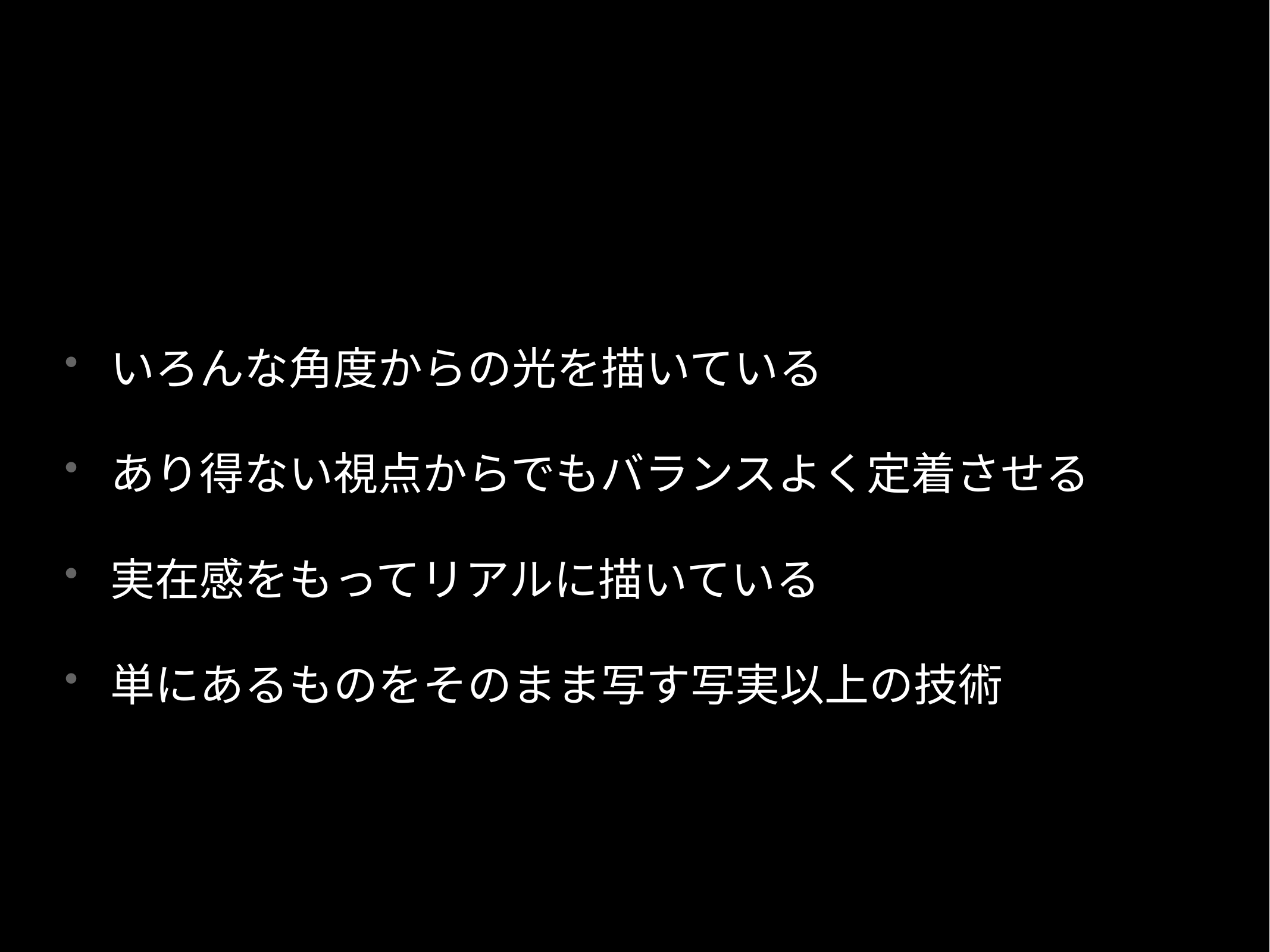

# 実物以上の存在感と構築力で魅せる
いろんな角度からの光を描いている
あり得ない視点からでもバランスよく定着させる
実在感をもってリアルに描いている
単にあるものをそのまま写す写実以上の技術